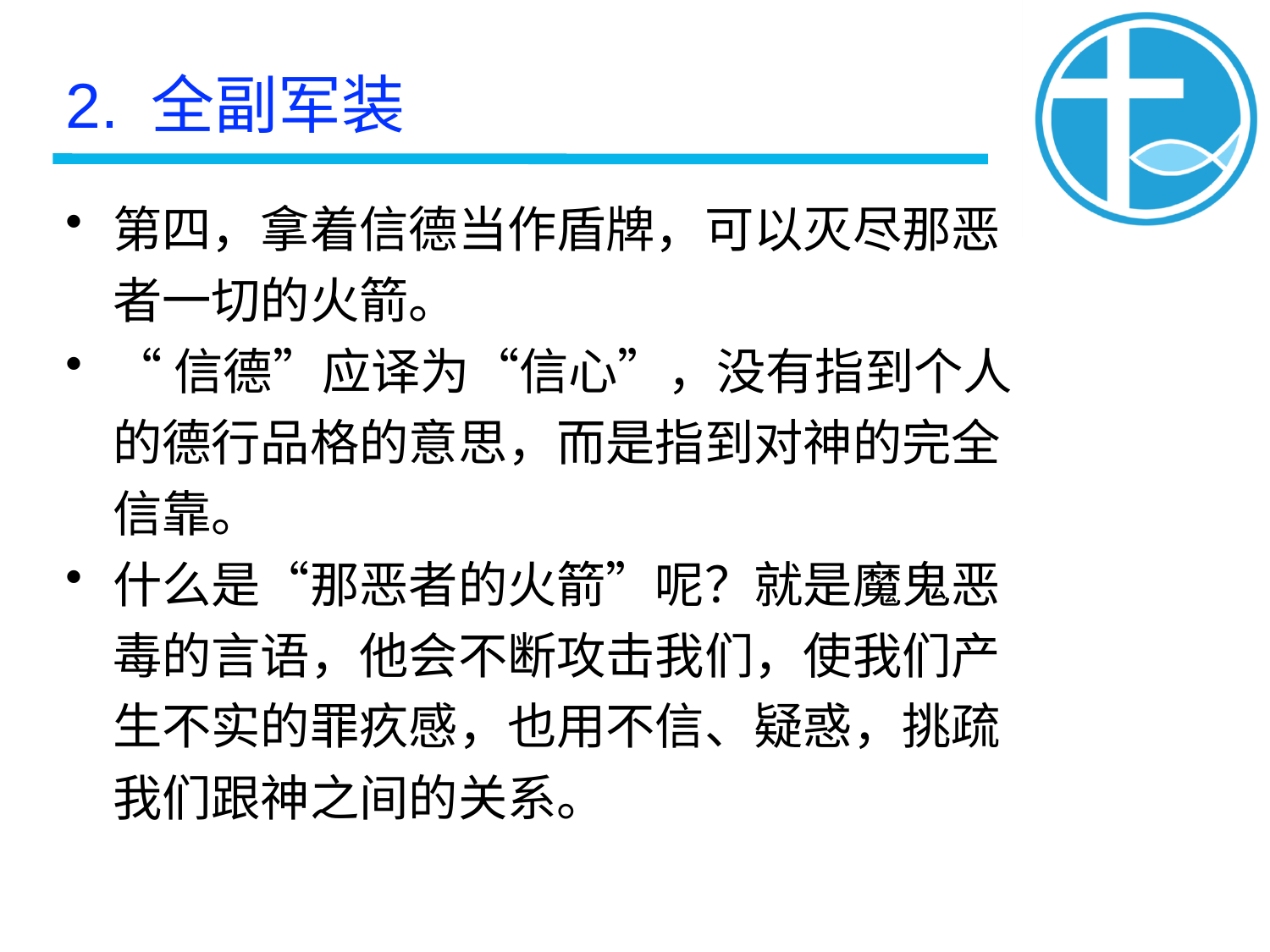

2. 全副军装
第四，拿着信德当作盾牌，可以灭尽那恶者一切的火箭。
“信德”应译为“信心”，没有指到个人的德行品格的意思，而是指到对神的完全信靠。
什么是“那恶者的火箭”呢？就是魔鬼恶毒的言语，他会不断攻击我们，使我们产生不实的罪疚感，也用不信、疑惑，挑疏我们跟神之间的关系。